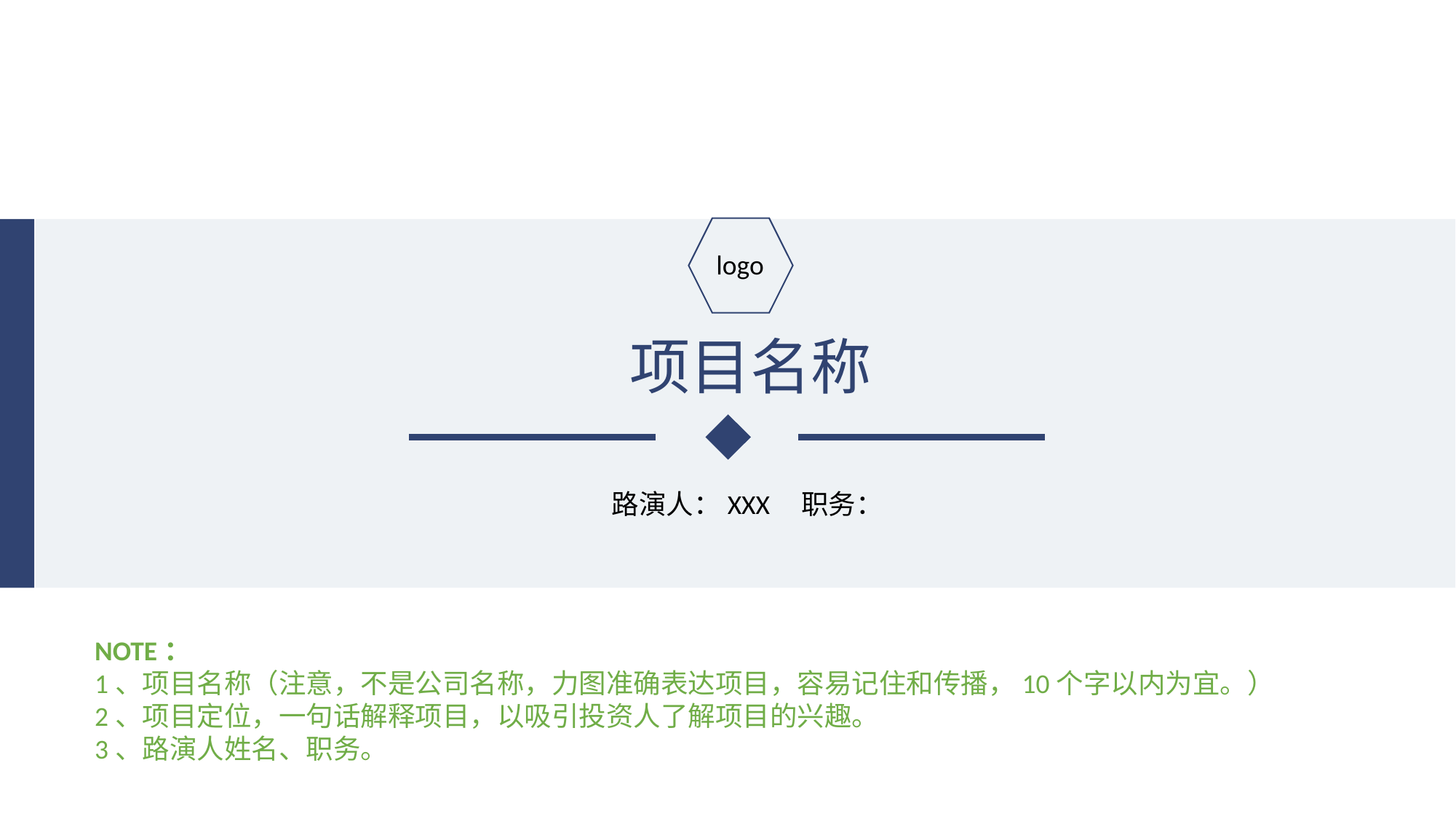

logo
项目名称

路演人：XXX    职务：
NOTE：
1、项目名称（注意，不是公司名称，力图准确表达项目，容易记住和传播，10个字以内为宜。）
2、项目定位，一句话解释项目，以吸引投资人了解项目的兴趣。
3、路演人姓名、职务。